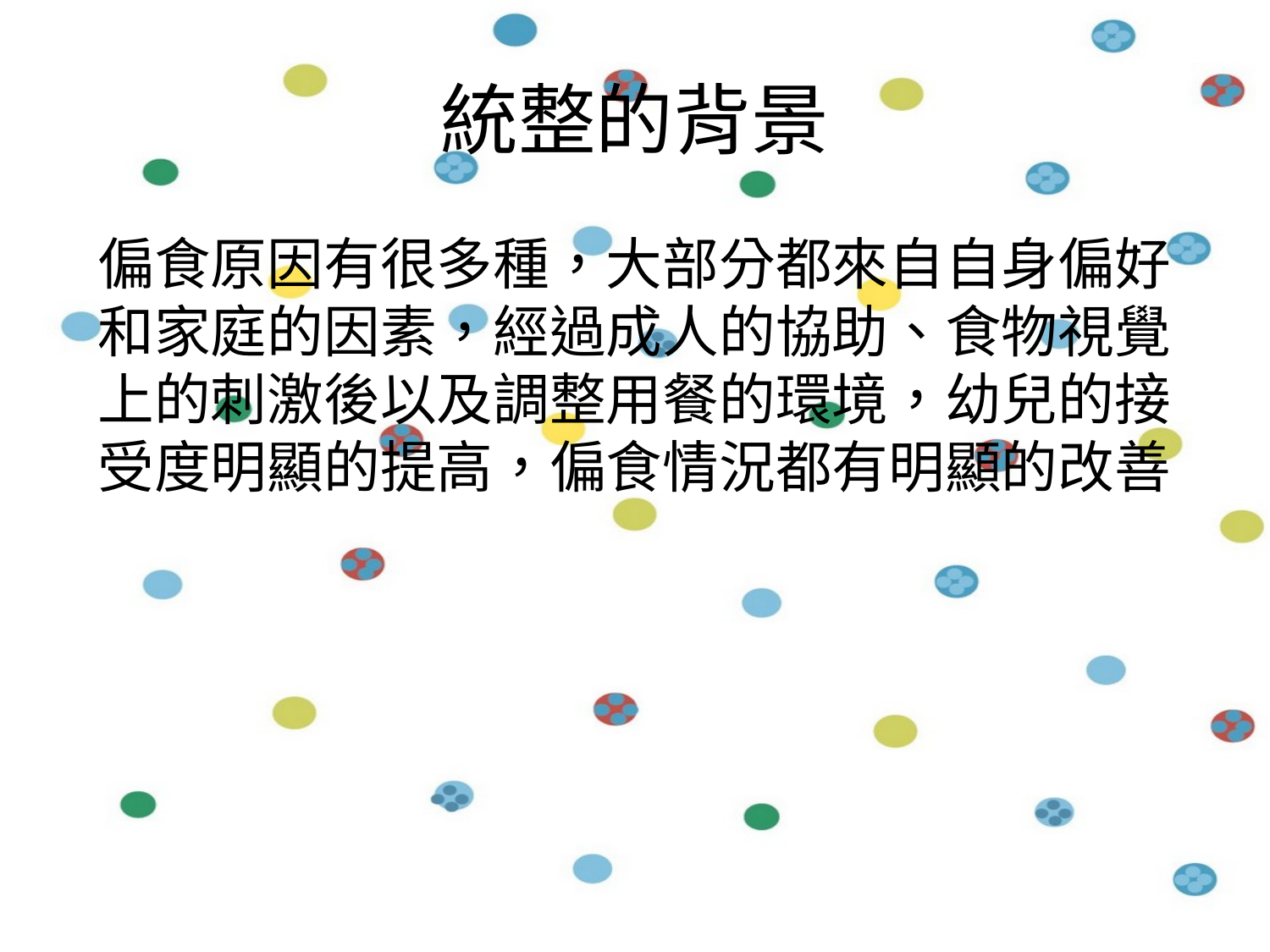

# 統整的背景
偏食原因有很多種，大部分都來自自身偏好和家庭的因素，經過成人的協助、食物視覺上的刺激後以及調整用餐的環境，幼兒的接受度明顯的提高，偏食情況都有明顯的改善